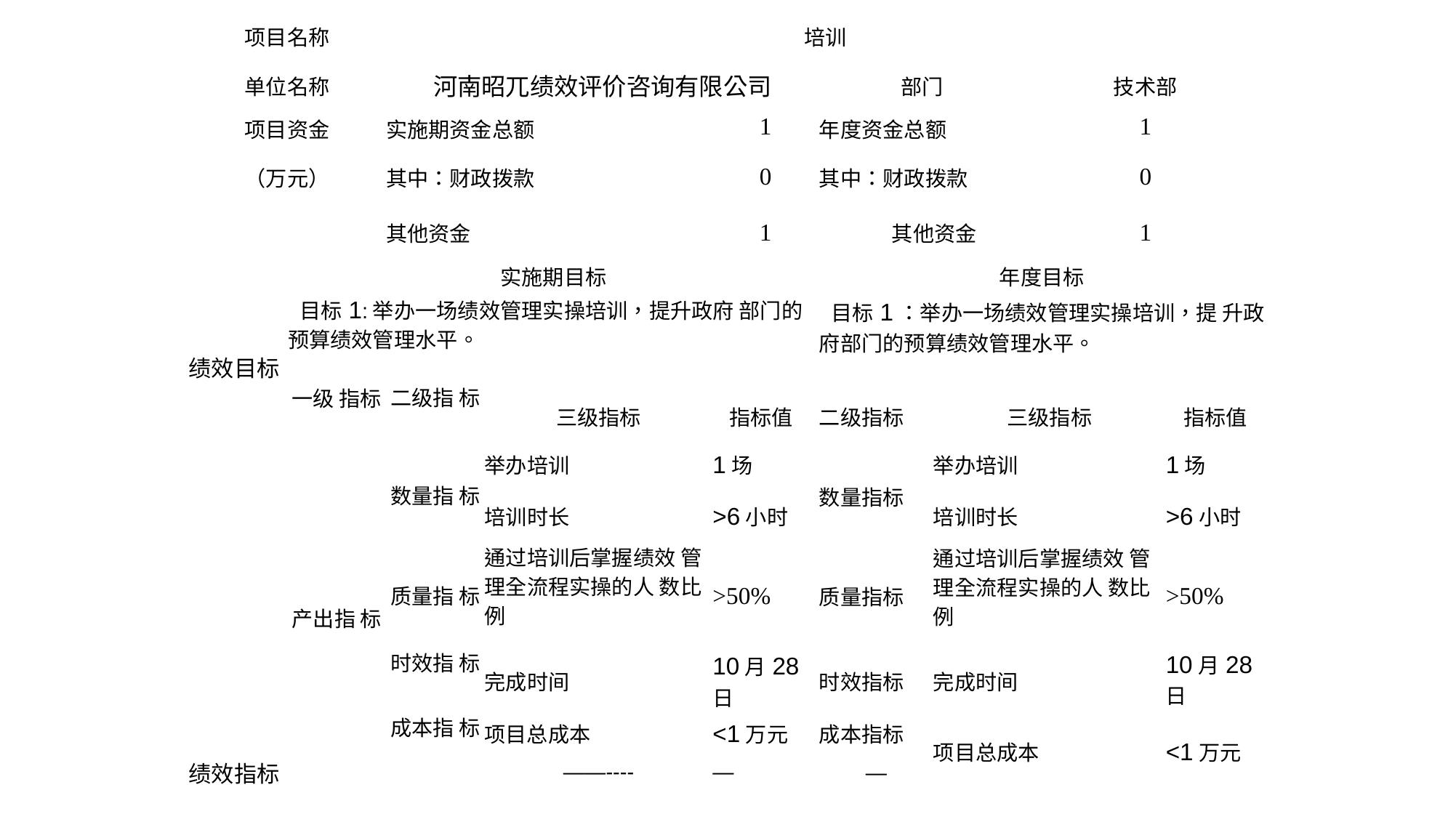

| 项目名称 |  | 培训 |  |  |  |  |  |  |
| --- | --- | --- | --- | --- | --- | --- | --- | --- |
| 单位名称 |  | 河南昭兀绩效评价咨询有限公司 |  |  | 部门 |  | 技术部 |  |
| 项目资金 |  | 实施期资金总额 |  | 1 | 年度资金总额 |  | 1 |  |
| （万元） |  | 其中：财政拨款 |  | 0 | 其中：财政拨款 |  | 0 |  |
|  |  | 其他资金 |  | 1 | 其他资金 |  | 1 |  |
| 绩效目标 | 实施期目标 |  |  |  | 年度目标 |  |  |  |
|  | 目标1:举办一场绩效管理实操培训，提升政府 部门的预算绩效管理水平。 |  |  |  | 目标1：举办一场绩效管理实操培训，提 升政府部门的预算绩效管理水平。 |  |  |  |
| 绩效指标 | 一级 指标 | 二级指 标 | 三级指标 | 指标值 | 二级指标 | 三级指标 |  | 指标值 |
|  | 产出指 标 | 数量指 标 | 举办培训 | 1场 | 数量指标 | 举办培训 |  | 1场 |
|  |  |  | 培训时长 | >6小时 |  | 培训时长 |  | >6小时 |
|  |  | 质量指 标 | 通过培训后掌握绩效 管理全流程实操的人 数比例 | >50% | 质量指标 | 通过培训后掌握绩效 管理全流程实操的人 数比例 |  | >50% |
|  |  | 时效指 标 | 完成时间 | 10月28日 | 时效指标 | 完成时间 |  | 10月28 日 |
|  |  | 成本指 标 | 项目总成本 ——---- | <1万元 — | 成本指标 — | 项目总成本 |  | <1万元 |